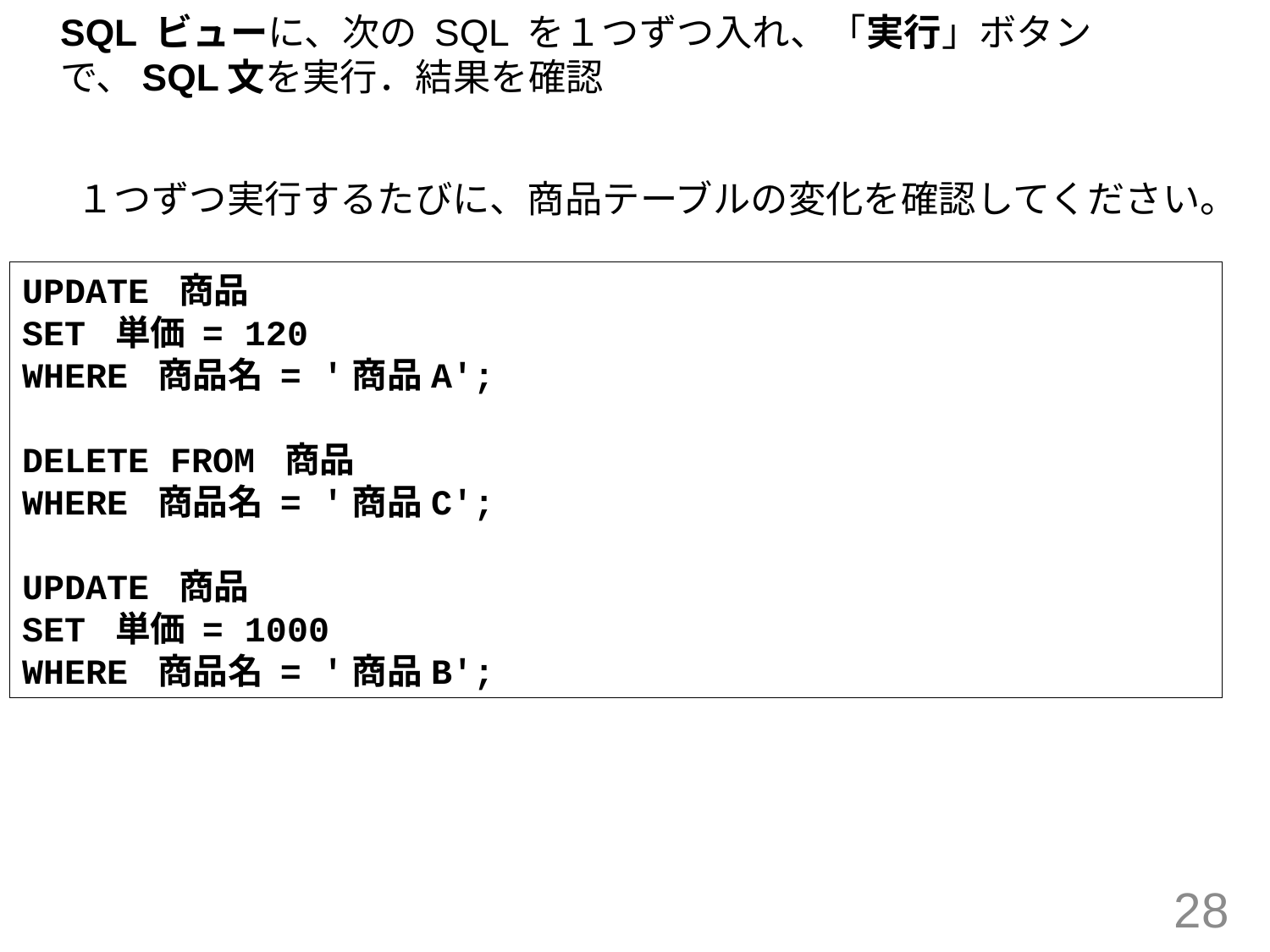

SQL ビューに、次の SQL を１つずつ入れ、「実行」ボタンで、SQL文を実行．結果を確認

 １つずつ実行するたびに、商品テーブルの変化を確認してください。

UPDATE 商品
SET 単価 = 120
WHERE 商品名 = '商品A';

DELETE FROM 商品
WHERE 商品名 = '商品C';

UPDATE 商品
SET 単価 = 1000
WHERE 商品名 = '商品B';

28